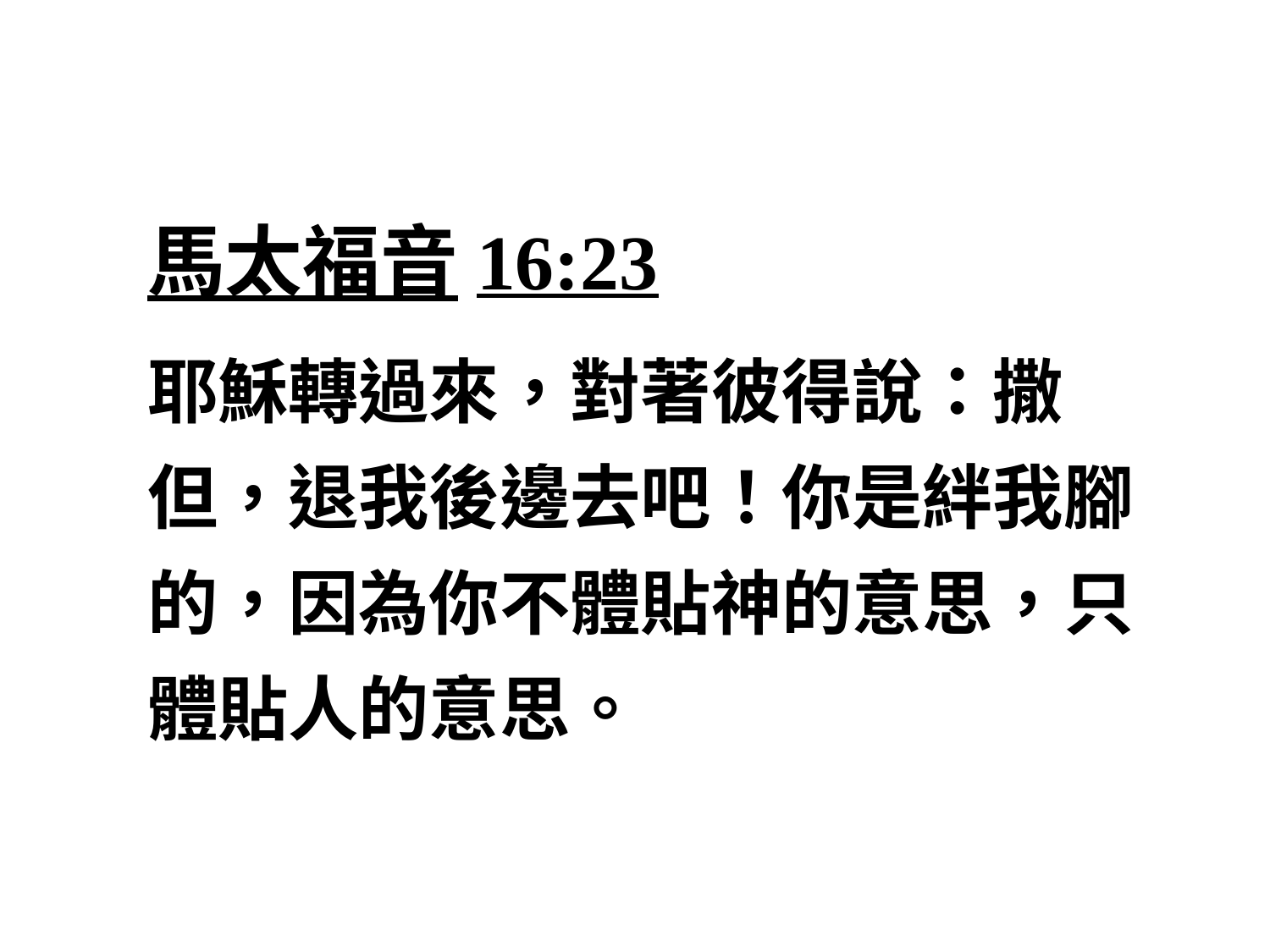

馬太福音16:23

耶穌轉過來，對著彼得說：撒但，退我後邊去吧！你是絆我腳的，因為你不體貼神的意思，只體貼人的意思。